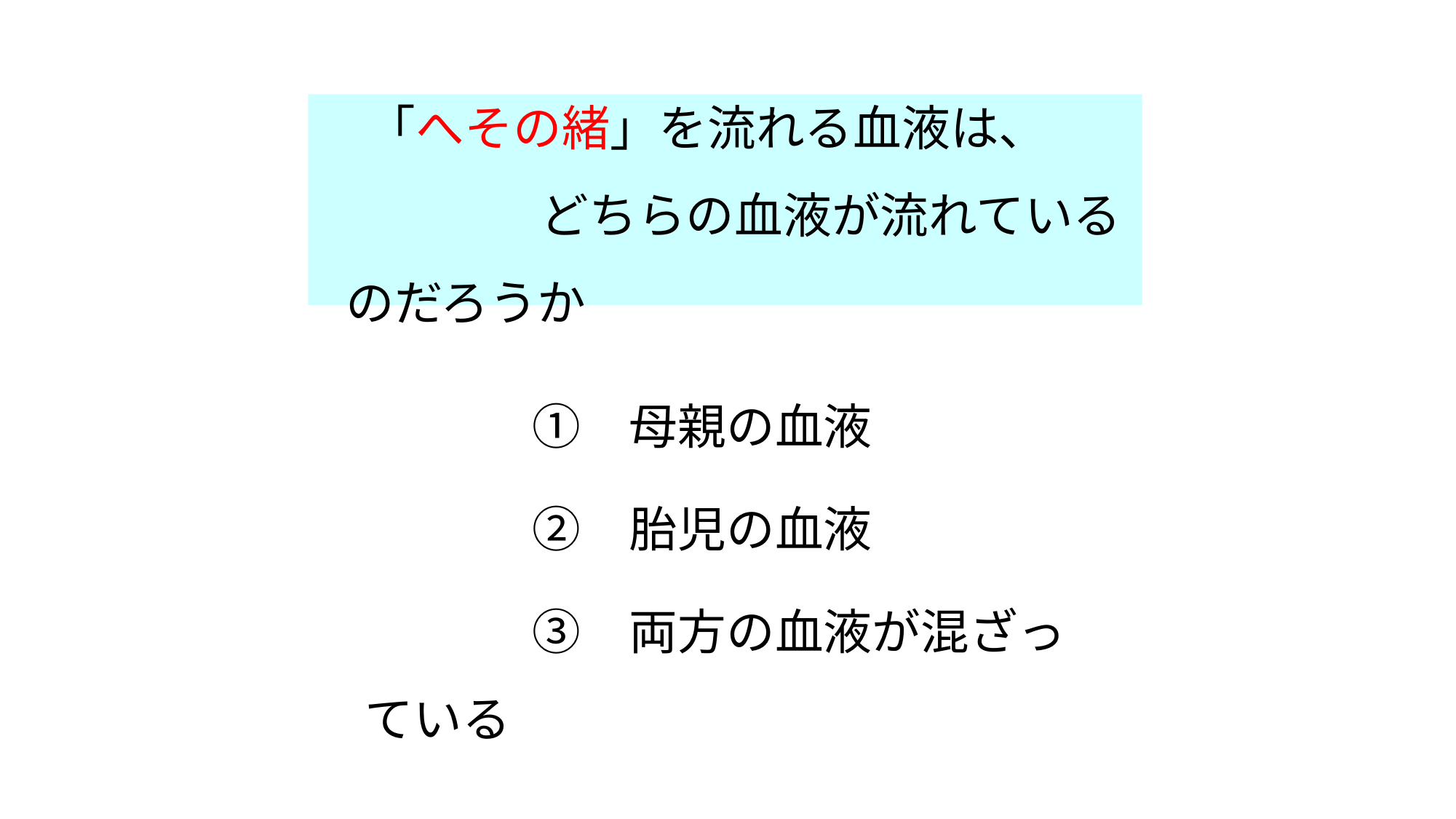

「へその緒」を流れる血液は、　　　　　どちらの血液が流れているのだろうか
　　　　①　母親の血液
　　　　②　胎児の血液
　　　　③　両方の血液が混ざっている